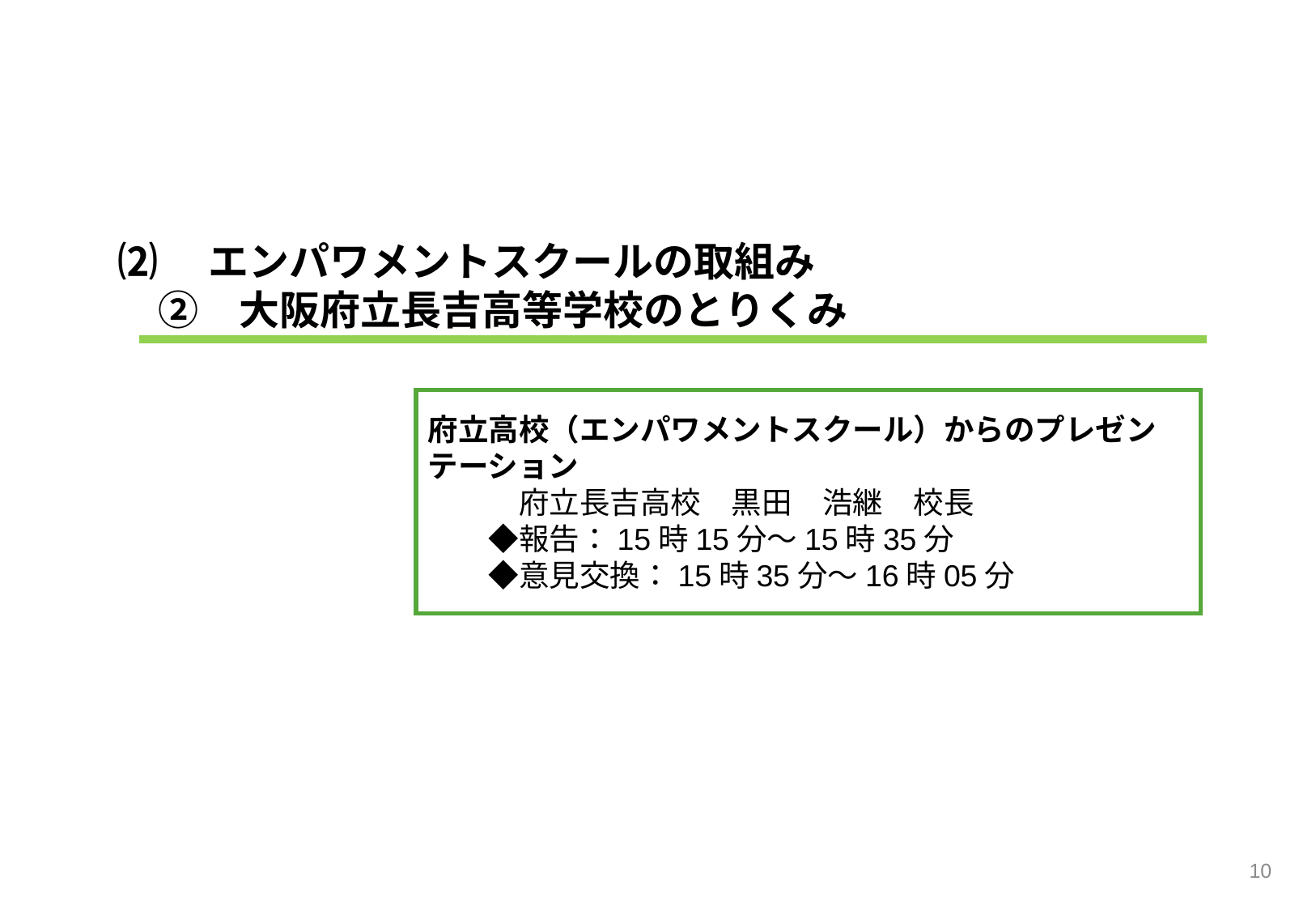

⑵　エンパワメントスクールの取組み
　②　大阪府立長吉高等学校のとりくみ

府立高校（エンパワメントスクール）からのプレゼンテーション
　　　府立長吉高校　黒田　浩継　校長
　　◆報告：15時15分～15時35分
　　◆意見交換：15時35分～16時05分
10